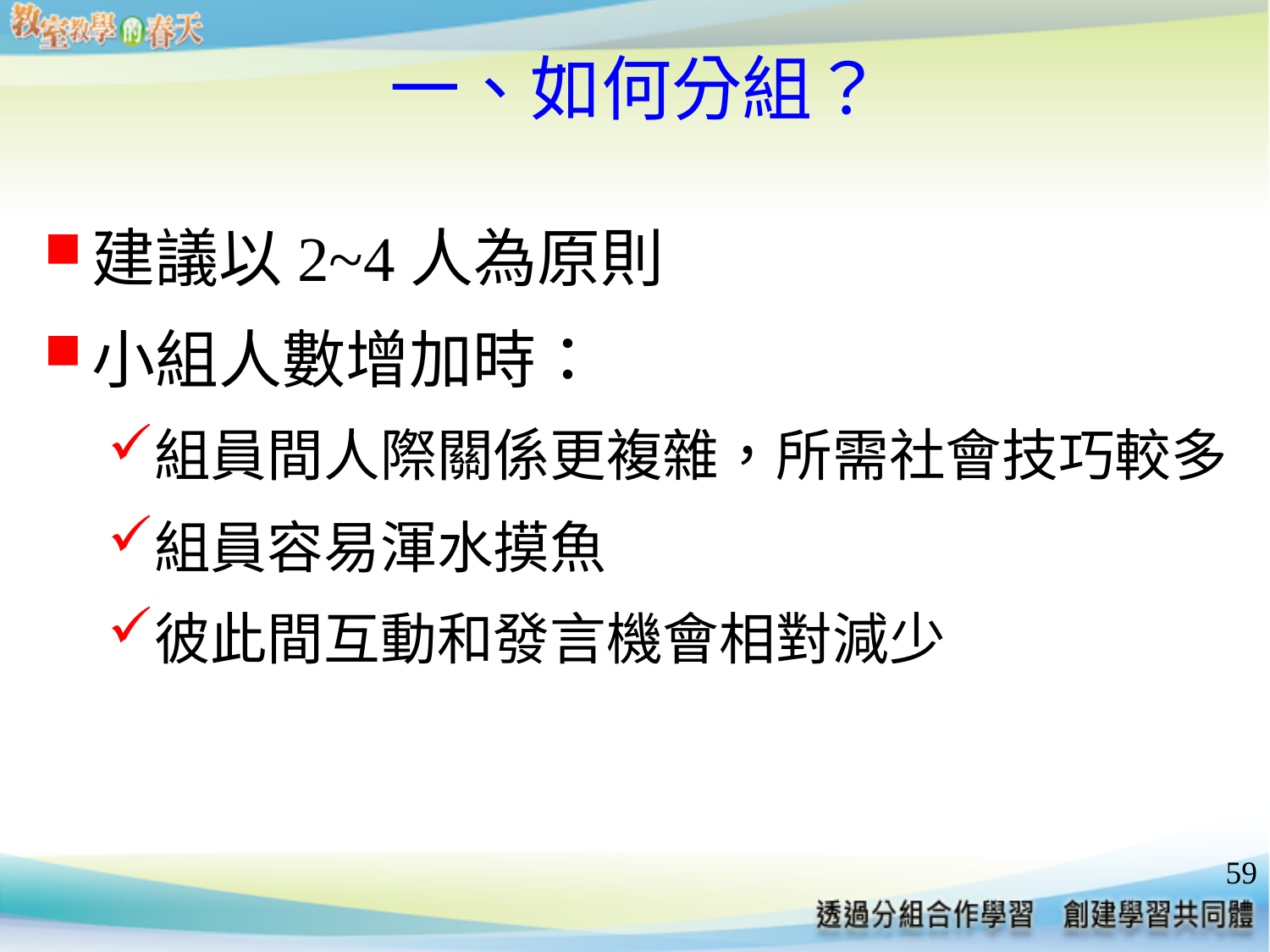

# 一、如何分組？
建議以2~4人為原則
小組人數增加時：
組員間人際關係更複雜，所需社會技巧較多
組員容易渾水摸魚
彼此間互動和發言機會相對減少
59